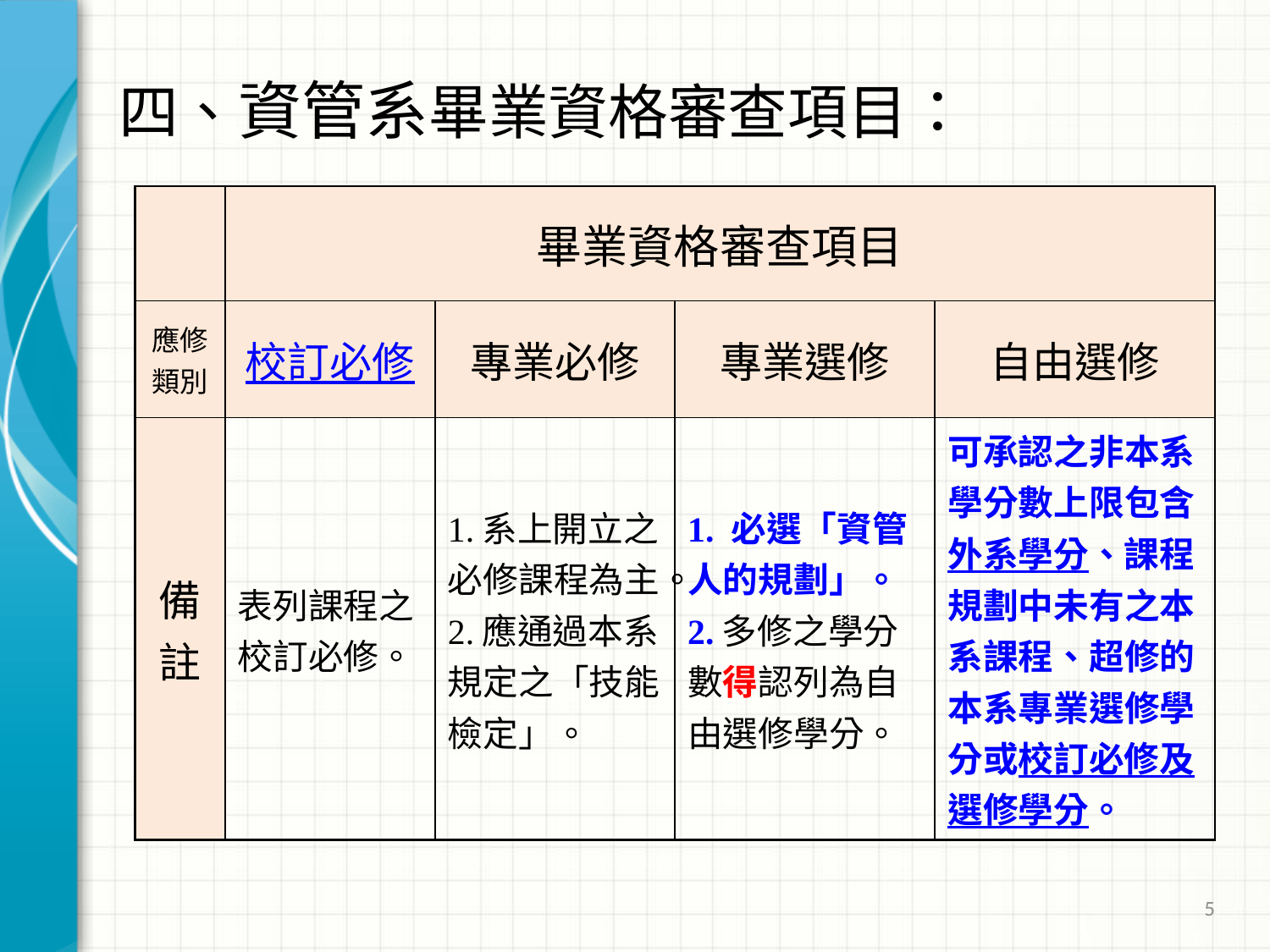

# 四、資管系畢業資格審查項目：
|  | 畢業資格審查項目 |  |  |  |
| --- | --- | --- | --- | --- |
| 應修類別 | 校訂必修 | 專業必修 | 專業選修 | 自由選修 |
| 備註 | 表列課程之校訂必修。 | 1.系上開立之必修課程為主。 2.應通過本系規定之「技能檢定」。 | 1. 必選「資管人的規劃」。 2.多修之學分數得認列為自由選修學分。 | 可承認之非本系學分數上限包含外系學分、課程規劃中未有之本系課程、超修的本系專業選修學分或校訂必修及選修學分。 |
5